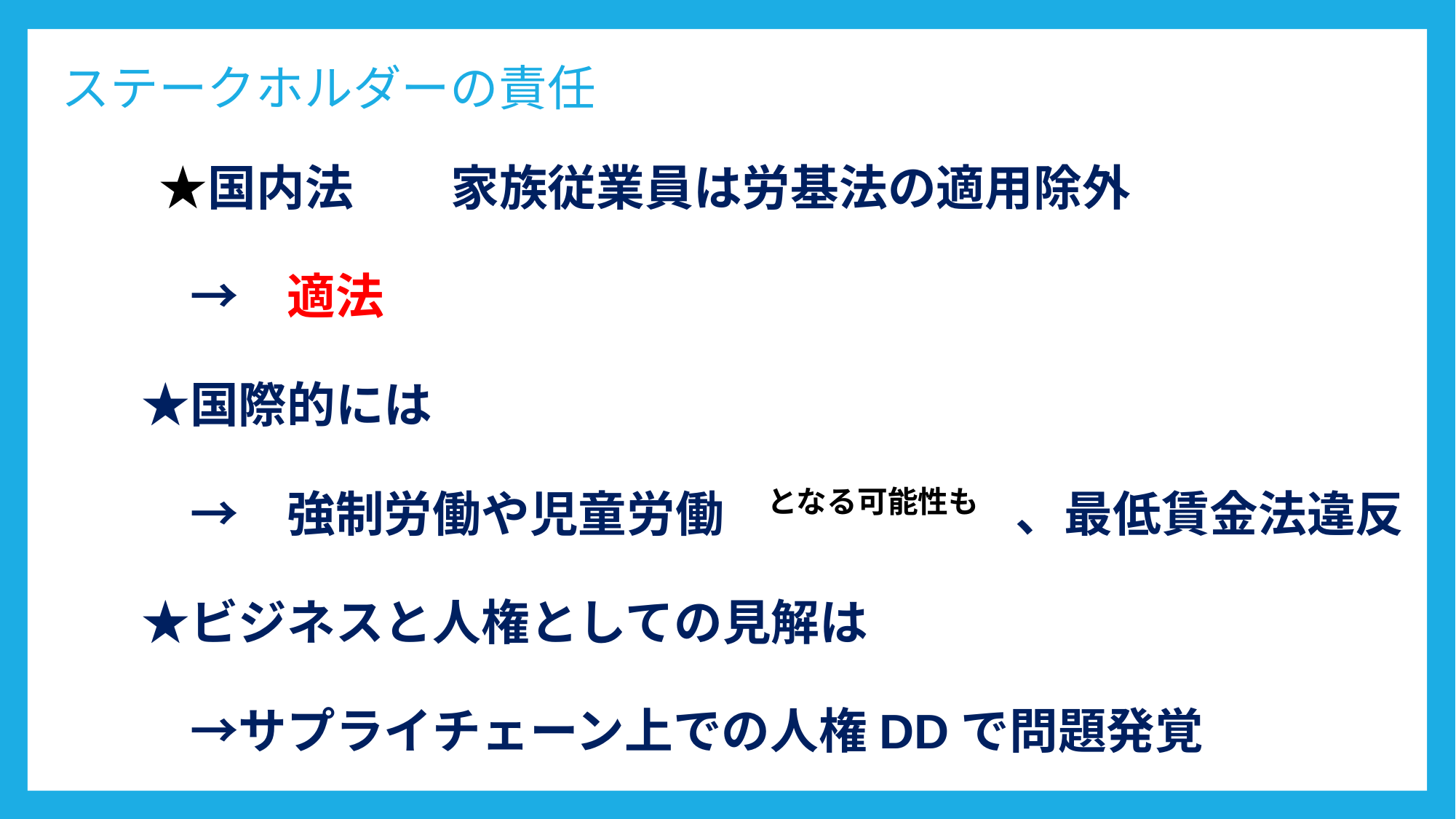

# ステークホルダーの責任
　　★国内法　　家族従業員は労基法の適用除外
　　→　適法
　★国際的には
　　→　強制労働や児童労働　　　　　　、最低賃金法違反
　★ビジネスと人権としての見解は
　　→サプライチェーン上での人権DDで問題発覚
となる可能性も